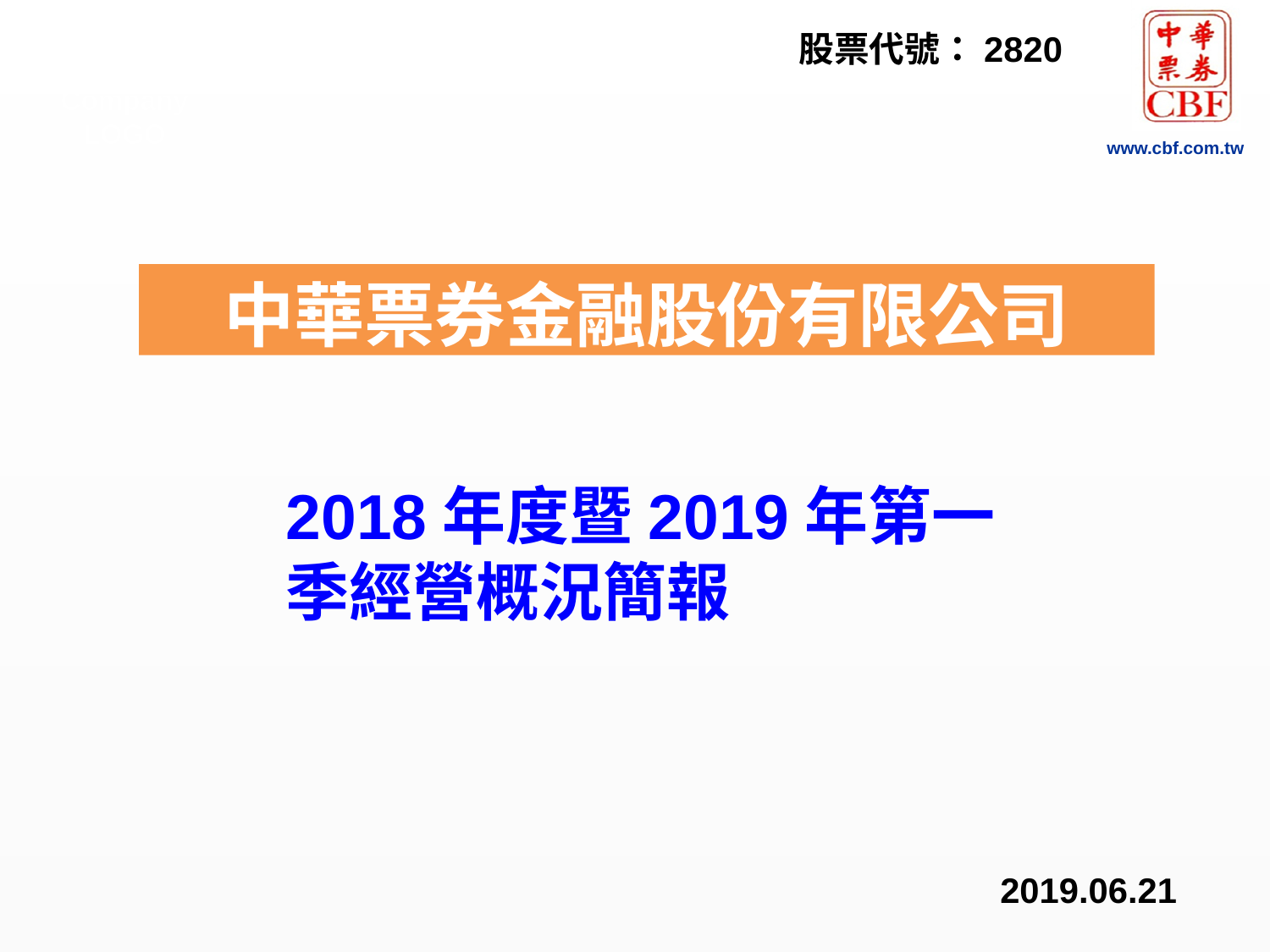

股票代號：2820
Company LOGO
# 中華票券金融股份有限公司
2018年度暨2019年第一季經營概況簡報

2019.06.21